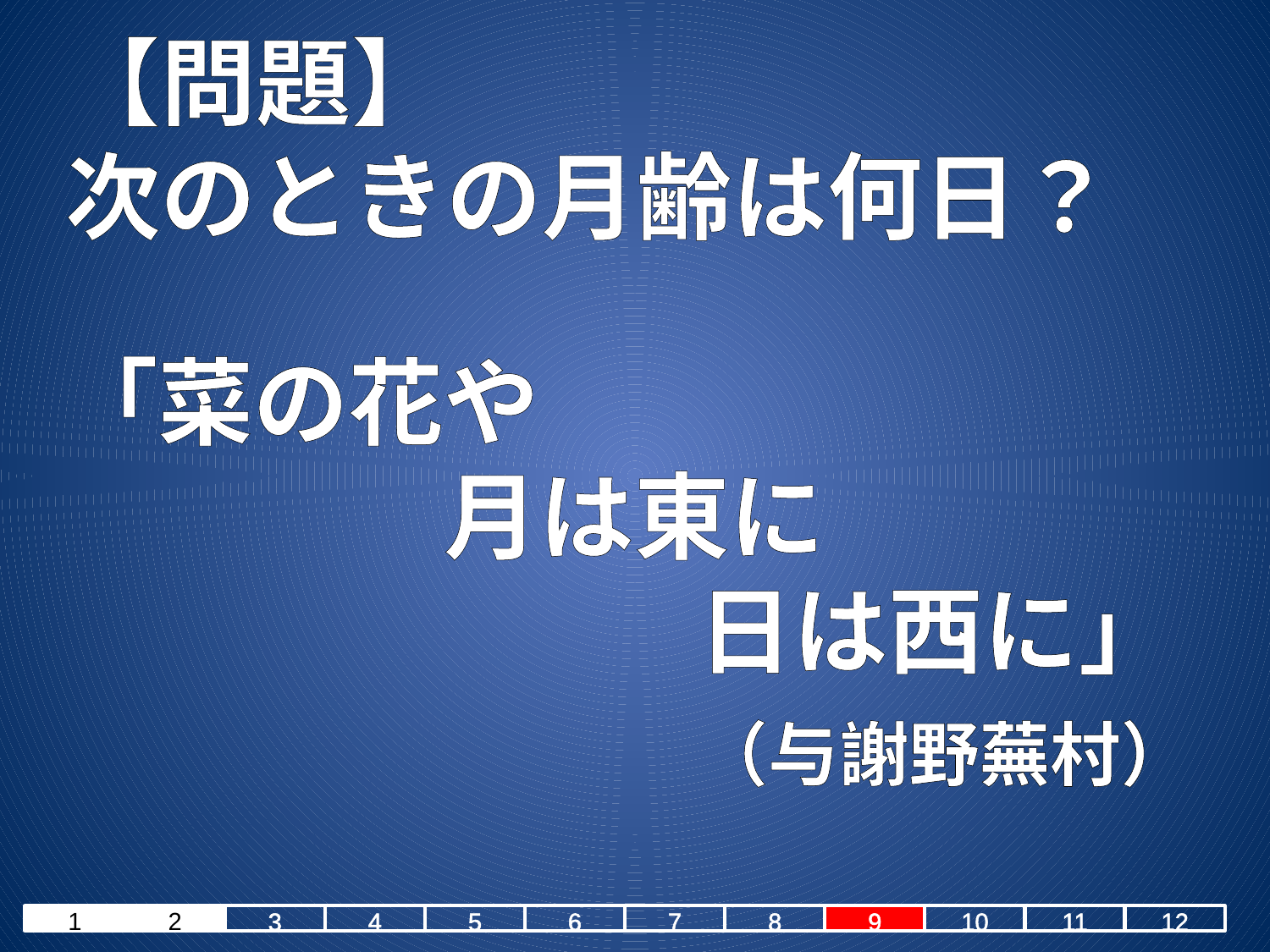

# 【問題】 次のときの月齢は何日？
「菜の花や
			月は東に
					日は西に」
					（与謝野蕪村）
1
2
3
4
5
6
7
8
9
10
11
12